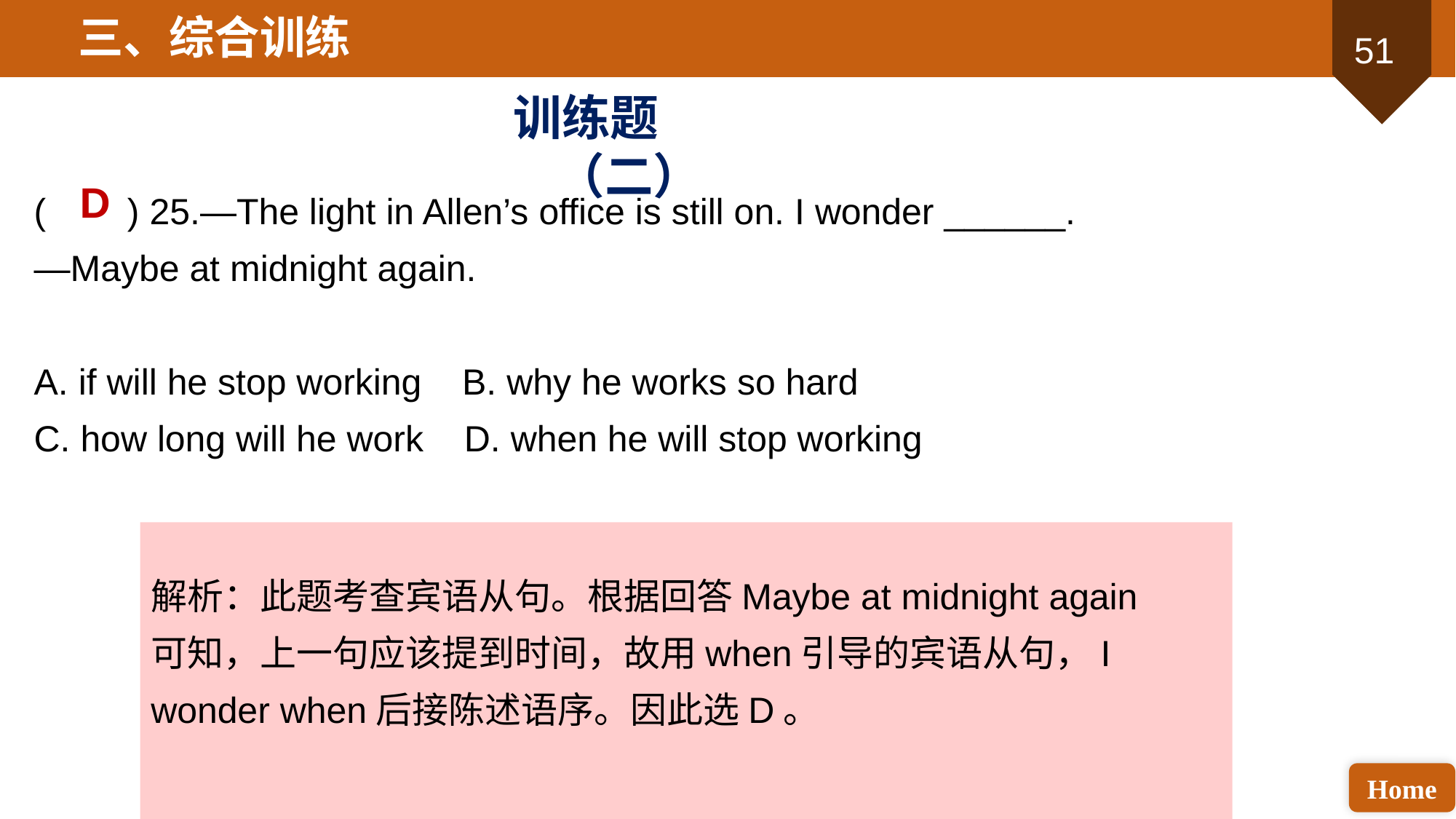

三、综合训练
训练题（二）
D
(        ) 25.—The light in Allen’s office is still on. I wonder ______.
—Maybe at midnight again.

A. if will he stop working    B. why he works so hard
C. how long will he work    D. when he will stop working

解析：此题考查宾语从句。根据回答Maybe at midnight again可知，上一句应该提到时间，故用when引导的宾语从句，I wonder when后接陈述语序。因此选D。